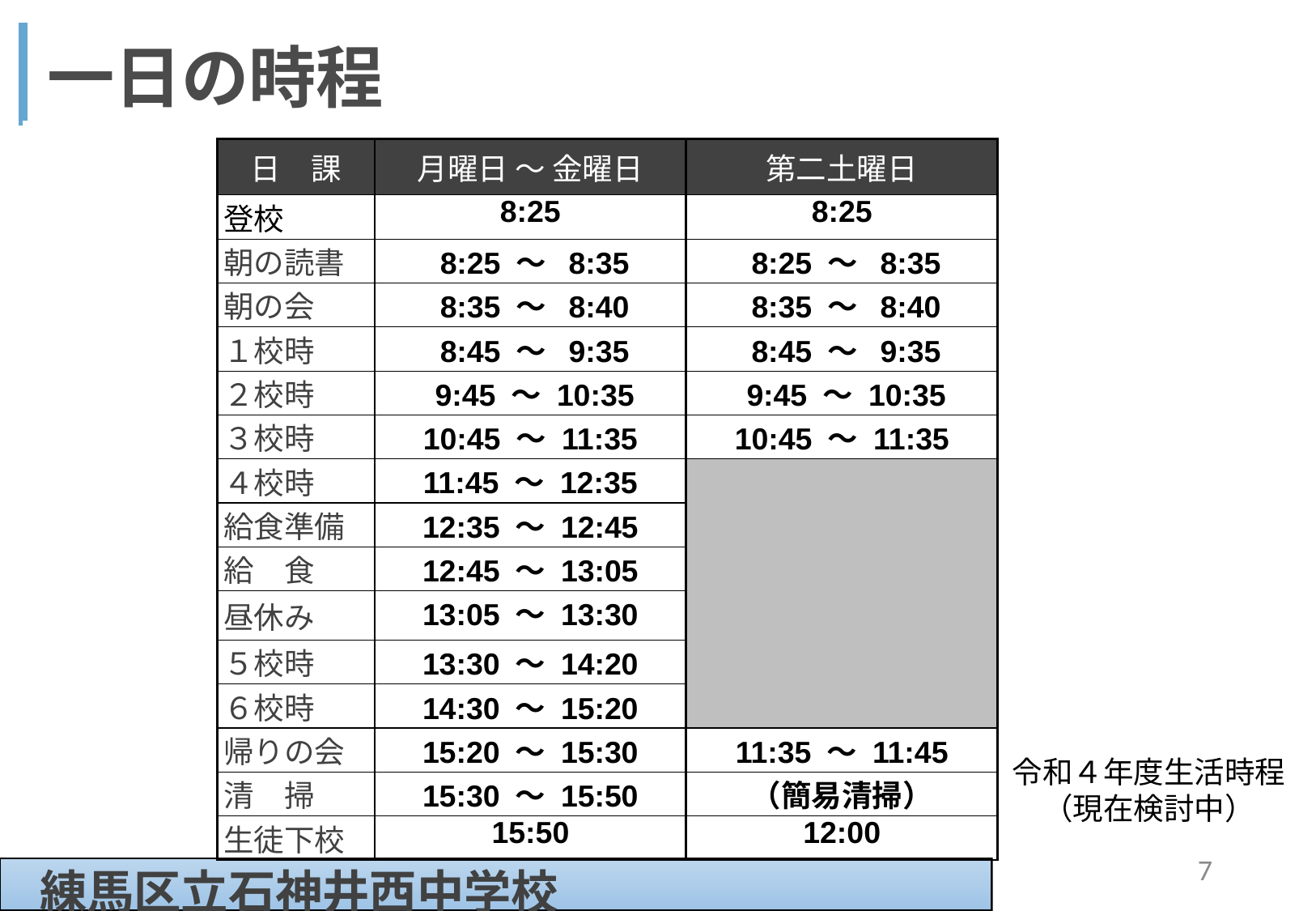

| 一日の時程 |
| --- |
|  |
| 日　課 | 月曜日 ～ 金曜日 | 第二土曜日 |
| --- | --- | --- |
| 登校 | 8:25 | 8:25 |
| 朝の読書 | 8:25 ～ 8:35 | 8:25 ～ 8:35 |
| 朝の会 | 8:35 ～ 8:40 | 8:35 ～ 8:40 |
| １校時 | 8:45 ～ 9:35 | 8:45 ～ 9:35 |
| ２校時 | 9:45 ～ 10:35 | 9:45 ～ 10:35 |
| ３校時 | 10:45 ～ 11:35 | 10:45 ～ 11:35 |
| ４校時 | 11:45 ～ 12:35 |  |
| 給食準備 | 12:35 ～ 12:45 |  |
| 給　食 | 12:45 ～ 13:05 |  |
| 昼休み | 13:05 ～ 13:30 |  |
| ５校時 | 13:30 ～ 14:20 |  |
| ６校時 | 14:30 ～ 15:20 |  |
| 帰りの会 | 15:20 ～ 15:30 | 11:35 ～ 11:45 |
| 清　掃 | 15:30 ～ 15:50 | （簡易清掃） |
| 生徒下校 | 15:50 | 12:00 |
令和４年度生活時程
（現在検討中）
7